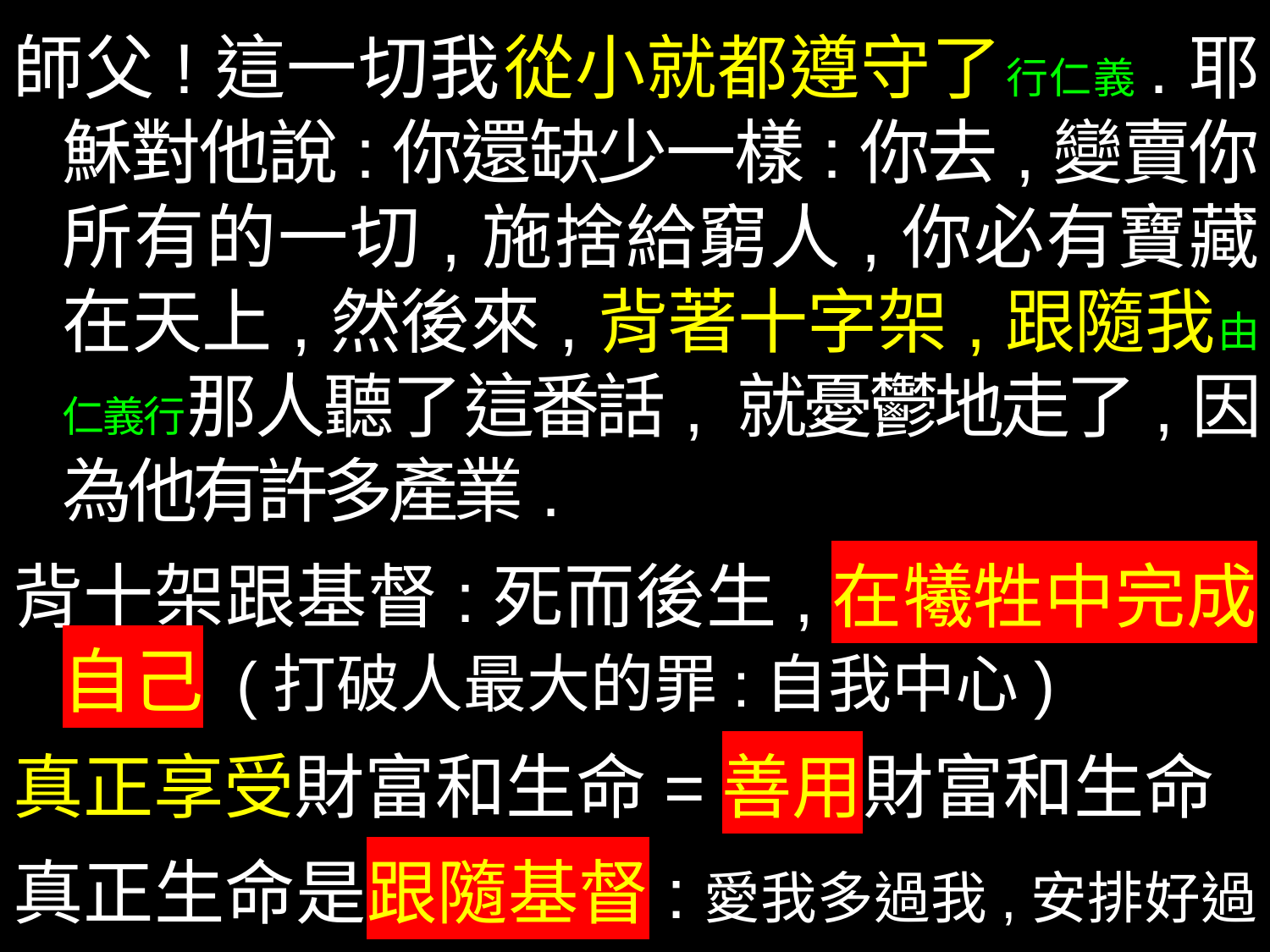

師父!這一切我從小就都遵守了行仁義.耶穌對他說:你還缺少一樣:你去,變賣你所有的一切,施捨給窮人,你必有寶藏在天上,然後來,背著十字架,跟隨我由仁義行那人聽了這番話, 就憂鬱地走了,因為他有許多產業.
背十架跟基督:死而後生,在犧牲中完成自己 (打破人最大的罪:自我中心)
真正享受財富和生命=善用財富和生命
真正生命是跟隨基督:愛我多過我,安排好過我